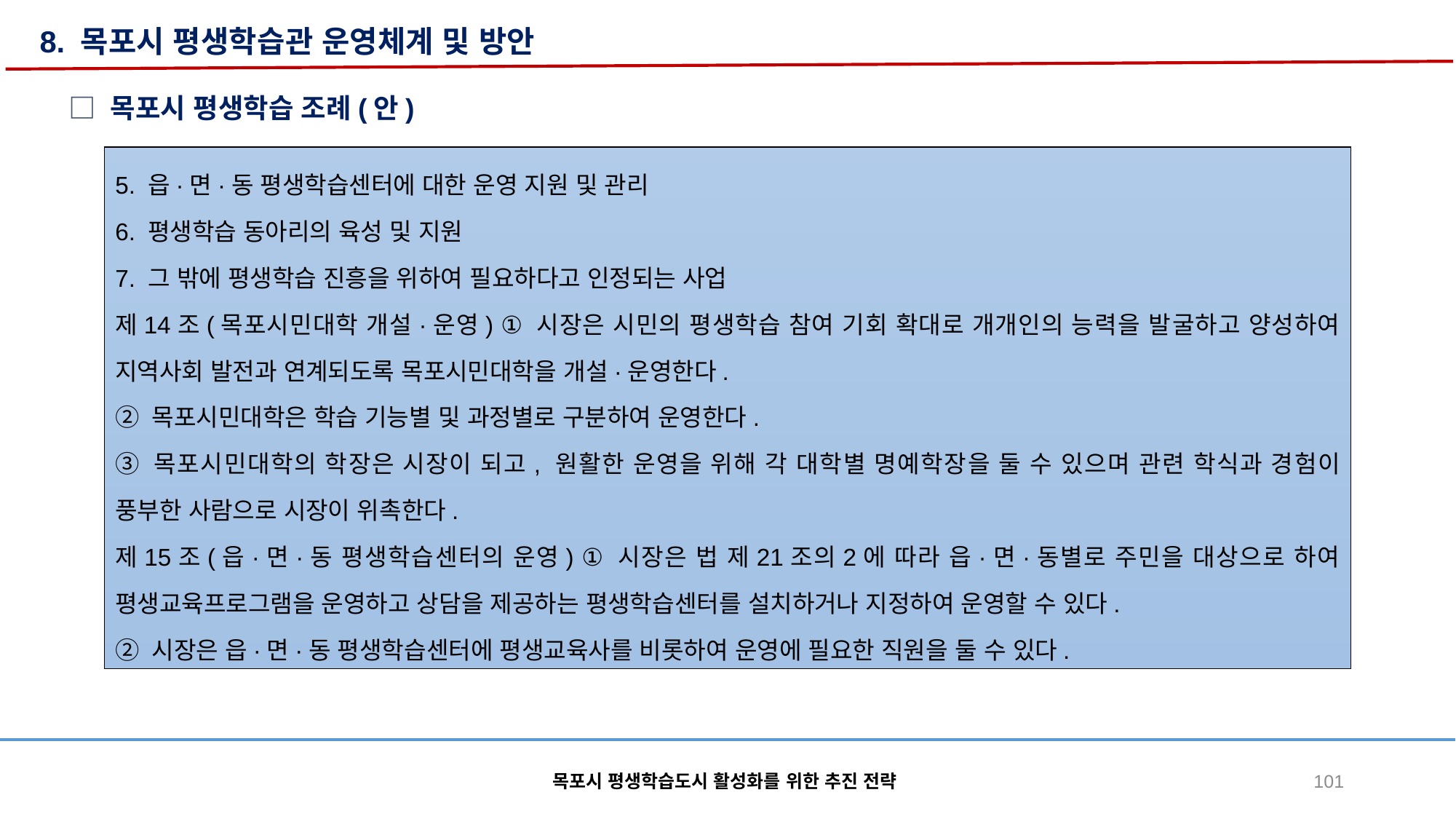

8. 목포시 평생학습관 운영체계 및 방안
□ 목포시 평생학습 조례(안)
5. 읍·면·동 평생학습센터에 대한 운영 지원 및 관리
6. 평생학습 동아리의 육성 및 지원
7. 그 밖에 평생학습 진흥을 위하여 필요하다고 인정되는 사업
제14조(목포시민대학 개설·운영) ① 시장은 시민의 평생학습 참여 기회 확대로 개개인의 능력을 발굴하고 양성하여 지역사회 발전과 연계되도록 목포시민대학을 개설·운영한다.
② 목포시민대학은 학습 기능별 및 과정별로 구분하여 운영한다.
③ 목포시민대학의 학장은 시장이 되고, 원활한 운영을 위해 각 대학별 명예학장을 둘 수 있으며 관련 학식과 경험이 풍부한 사람으로 시장이 위촉한다.
제15조(읍·면·동 평생학습센터의 운영) ① 시장은 법 제21조의2에 따라 읍·면·동별로 주민을 대상으로 하여 평생교육프로그램을 운영하고 상담을 제공하는 평생학습센터를 설치하거나 지정하여 운영할 수 있다.
② 시장은 읍·면·동 평생학습센터에 평생교육사를 비롯하여 운영에 필요한 직원을 둘 수 있다.
목포시 평생학습도시 활성화를 위한 추진 전략
101